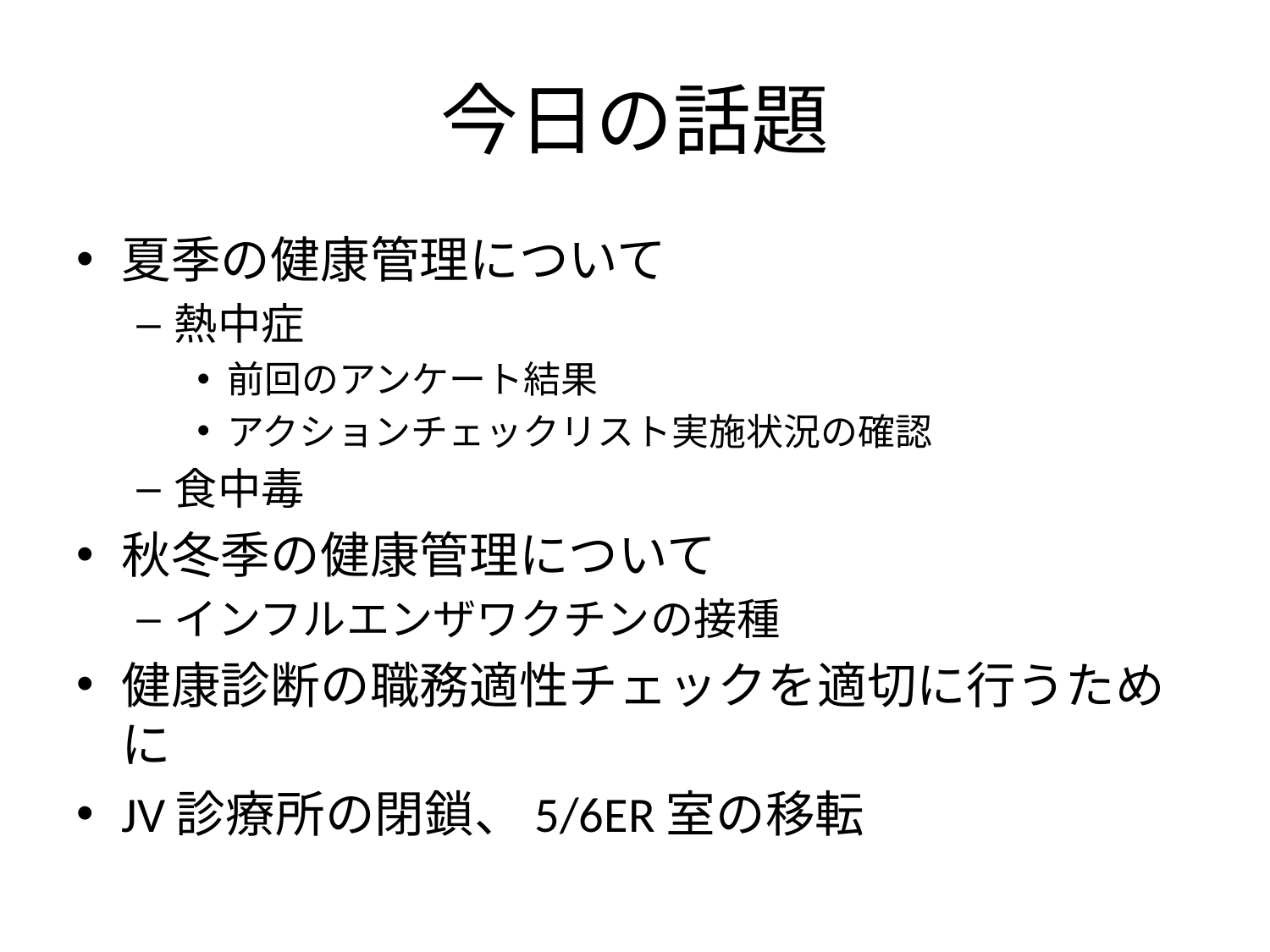

# 今日の話題
夏季の健康管理について
熱中症
前回のアンケート結果
アクションチェックリスト実施状況の確認
食中毒
秋冬季の健康管理について
インフルエンザワクチンの接種
健康診断の職務適性チェックを適切に行うために
JV診療所の閉鎖、5/6ER室の移転